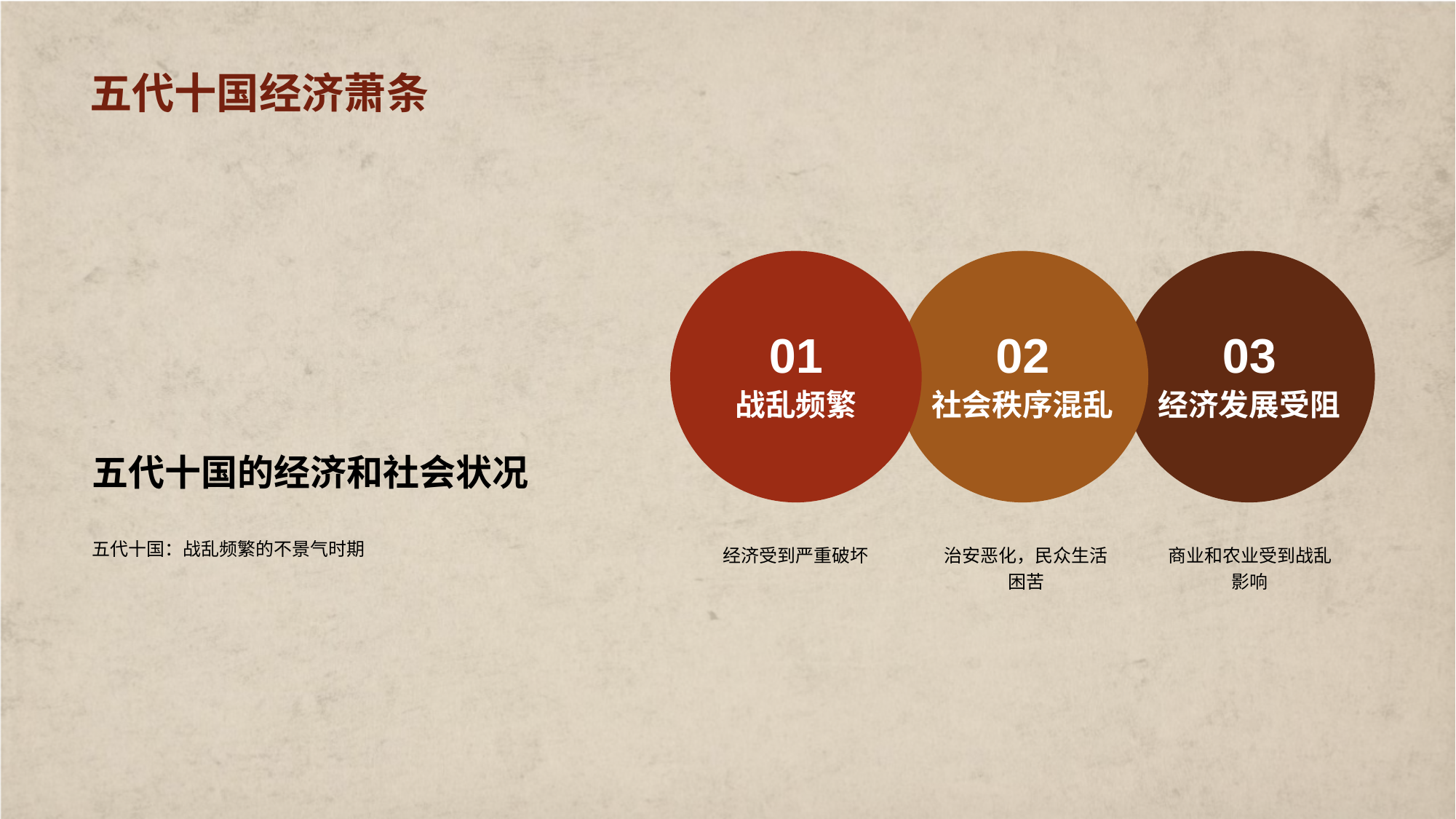

# 五代十国经济萧条

01
战乱频繁
经济受到严重破坏

02
社会秩序混乱
治安恶化，民众生活困苦

03
经济发展受阻
商业和农业受到战乱影响
五代十国的经济和社会状况
五代十国：战乱频繁的不景气时期